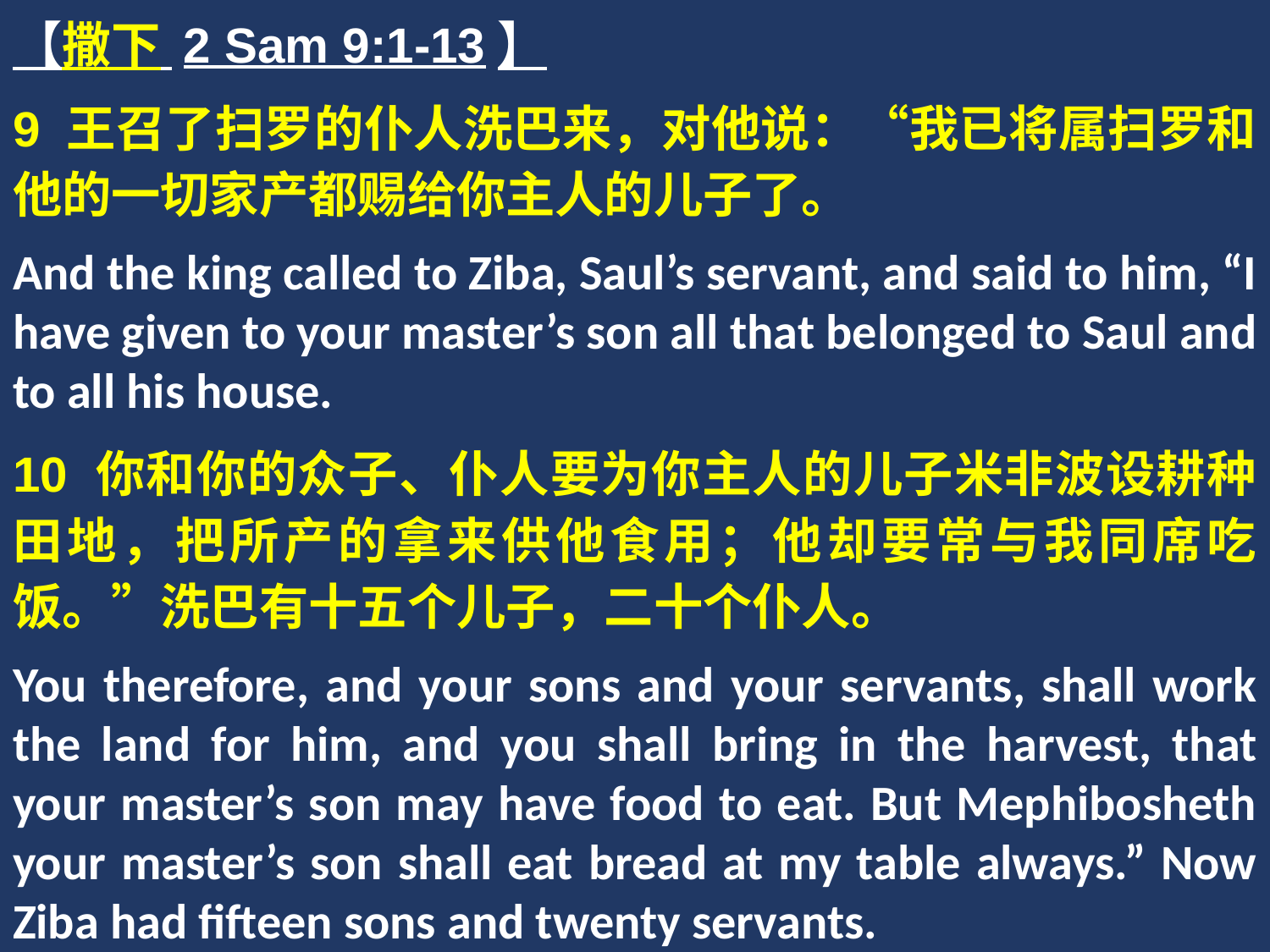

【撒下 2 Sam 9:1-13】
9 王召了扫罗的仆人洗巴来，对他说：“我已将属扫罗和他的一切家产都赐给你主人的儿子了。
And the king called to Ziba, Saul’s servant, and said to him, “I have given to your master’s son all that belonged to Saul and to all his house.
10 你和你的众子、仆人要为你主人的儿子米非波设耕种田地，把所产的拿来供他食用；他却要常与我同席吃饭。”洗巴有十五个儿子，二十个仆人。
You therefore, and your sons and your servants, shall work the land for him, and you shall bring in the harvest, that your master’s son may have food to eat. But Mephibosheth your master’s son shall eat bread at my table always.” Now Ziba had fifteen sons and twenty servants.